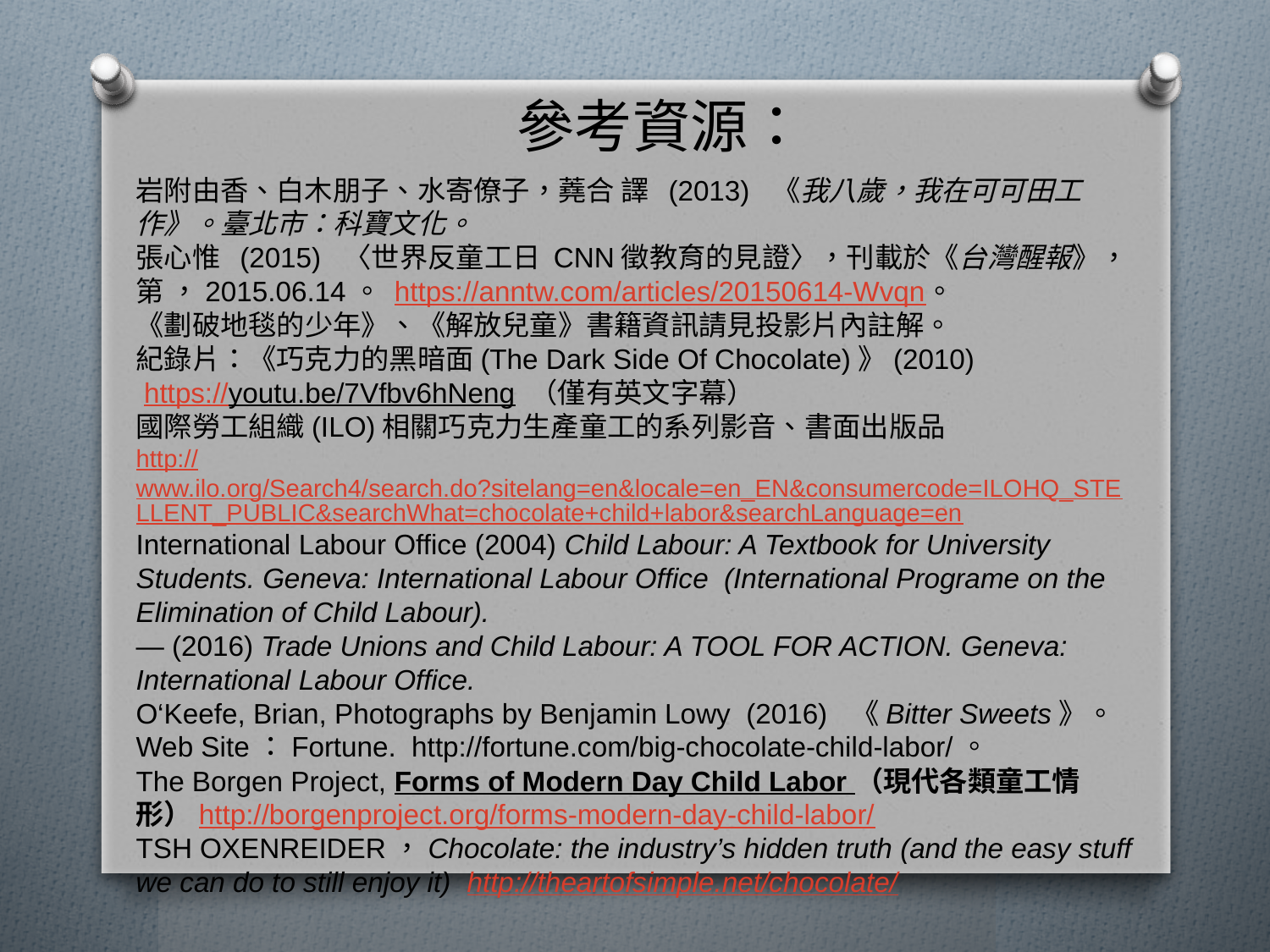

# 參考資源：
岩附由香、白木朋子、水寄僚子，蕘合 譯  (2013)  《我八歲，我在可可田工作》。臺北市：科寶文化。
張心惟  (2015)  〈世界反童工日 CNN徵教育的見證〉，刊載於《台灣醒報》，第 ，2015.06.14。 https://anntw.com/articles/20150614-Wvqn。
《劃破地毯的少年》、《解放兒童》書籍資訊請見投影片內註解。
紀錄片：《巧克力的黑暗面(The Dark Side Of Chocolate)》(2010)
 https://youtu.be/7Vfbv6hNeng （僅有英文字幕）
國際勞工組織(ILO)相關巧克力生產童工的系列影音、書面出版品
http://www.ilo.org/Search4/search.do?sitelang=en&locale=en_EN&consumercode=ILOHQ_STELLENT_PUBLIC&searchWhat=chocolate+child+labor&searchLanguage=en
International Labour Office (2004) Child Labour: A Textbook for University Students. Geneva: International Labour Office  (International Programe on the Elimination of Child Labour).
— (2016) Trade Unions and Child Labour: A TOOL FOR ACTION. Geneva: International Labour Office.
O‘Keefe, Brian, Photographs by Benjamin Lowy  (2016)  《Bitter Sweets》。Web Site：Fortune.  http://fortune.com/big-chocolate-child-labor/。
The Borgen Project, Forms of Modern Day Child Labor （現代各類童工情形）http://borgenproject.org/forms-modern-day-child-labor/
TSH OXENREIDER，Chocolate: the industry’s hidden truth (and the easy stuff we can do to still enjoy it)  http://theartofsimple.net/chocolate/